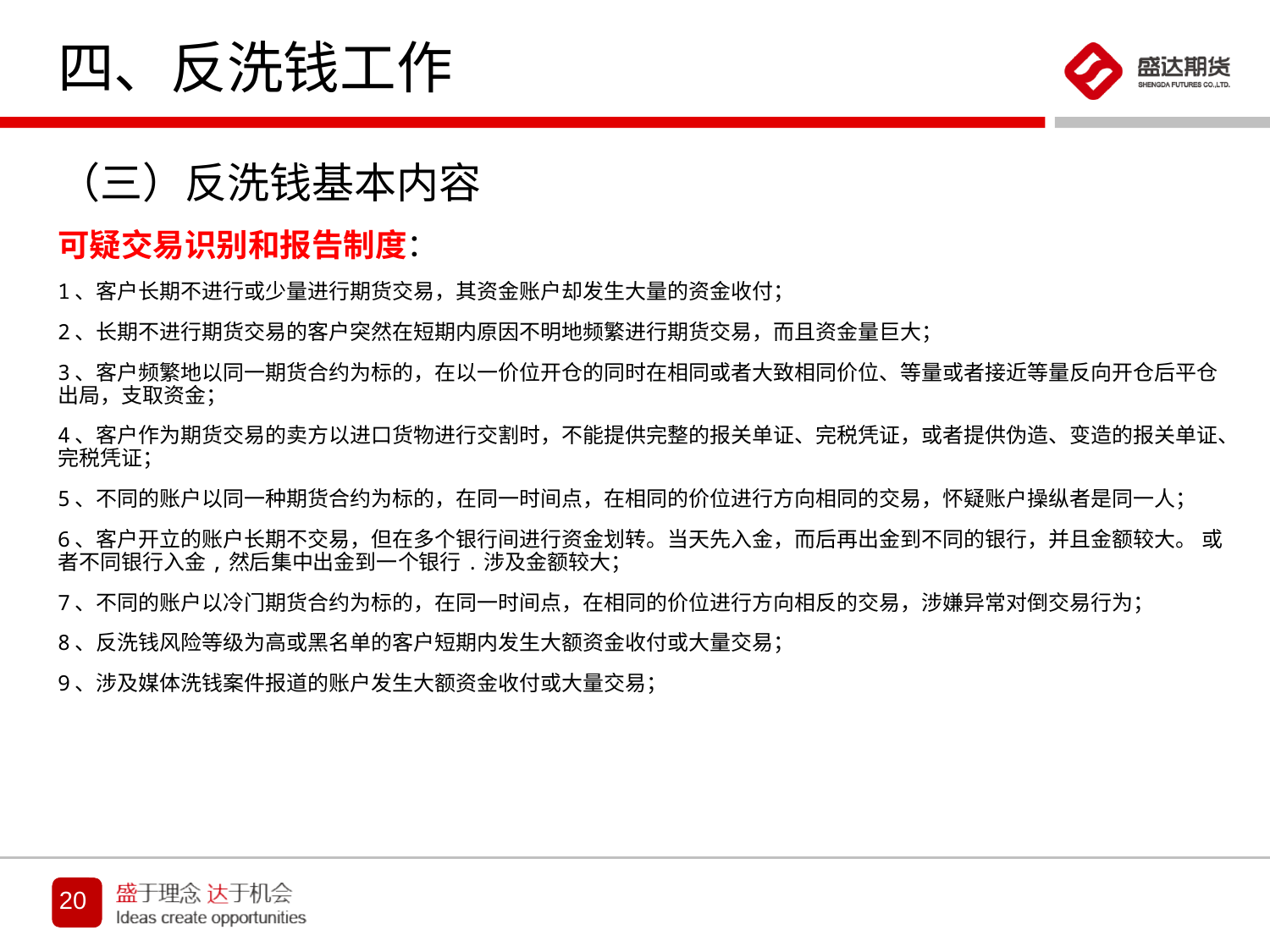

# 四、反洗钱工作
（三）反洗钱基本内容
可疑交易识别和报告制度：
1、客户长期不进行或少量进行期货交易，其资金账户却发生大量的资金收付；
2、长期不进行期货交易的客户突然在短期内原因不明地频繁进行期货交易，而且资金量巨大；
3、客户频繁地以同一期货合约为标的，在以一价位开仓的同时在相同或者大致相同价位、等量或者接近等量反向开仓后平仓出局，支取资金；
4、客户作为期货交易的卖方以进口货物进行交割时，不能提供完整的报关单证、完税凭证，或者提供伪造、变造的报关单证、完税凭证；
5、不同的账户以同一种期货合约为标的，在同一时间点，在相同的价位进行方向相同的交易，怀疑账户操纵者是同一人；
6、客户开立的账户长期不交易，但在多个银行间进行资金划转。当天先入金，而后再出金到不同的银行，并且金额较大。 或者不同银行入金,然后集中出金到一个银行.涉及金额较大；
7、不同的账户以冷门期货合约为标的，在同一时间点，在相同的价位进行方向相反的交易，涉嫌异常对倒交易行为；
8、反洗钱风险等级为高或黑名单的客户短期内发生大额资金收付或大量交易；
9、涉及媒体洗钱案件报道的账户发生大额资金收付或大量交易；